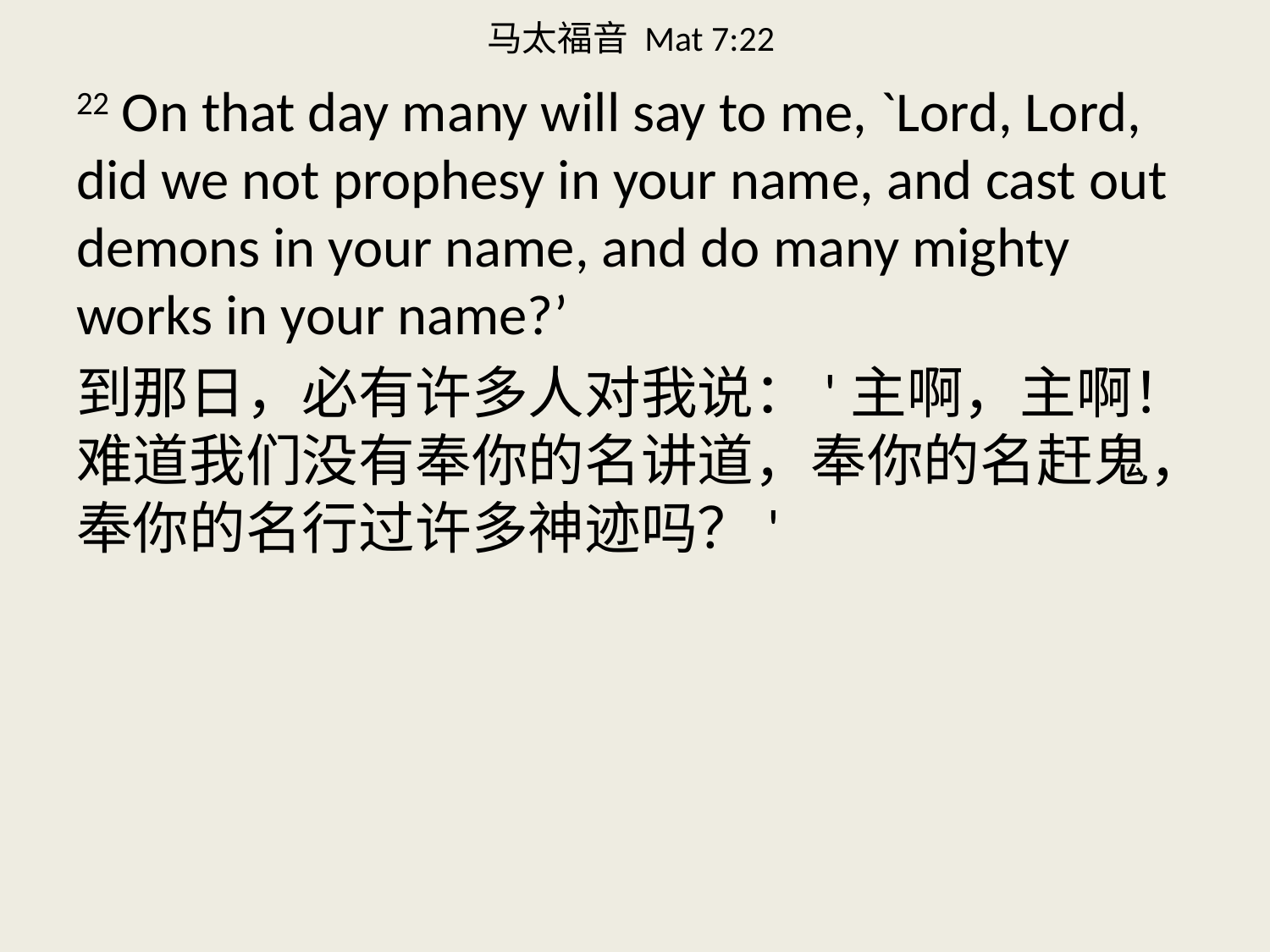

# 马太福音 Mat 7:22
22 On that day many will say to me, `Lord, Lord, did we not prophesy in your name, and cast out demons in your name, and do many mighty works in your name?’
到那日，必有许多人对我说：'主啊，主啊！难道我们没有奉你的名讲道，奉你的名赶鬼，奉你的名行过许多神迹吗？'